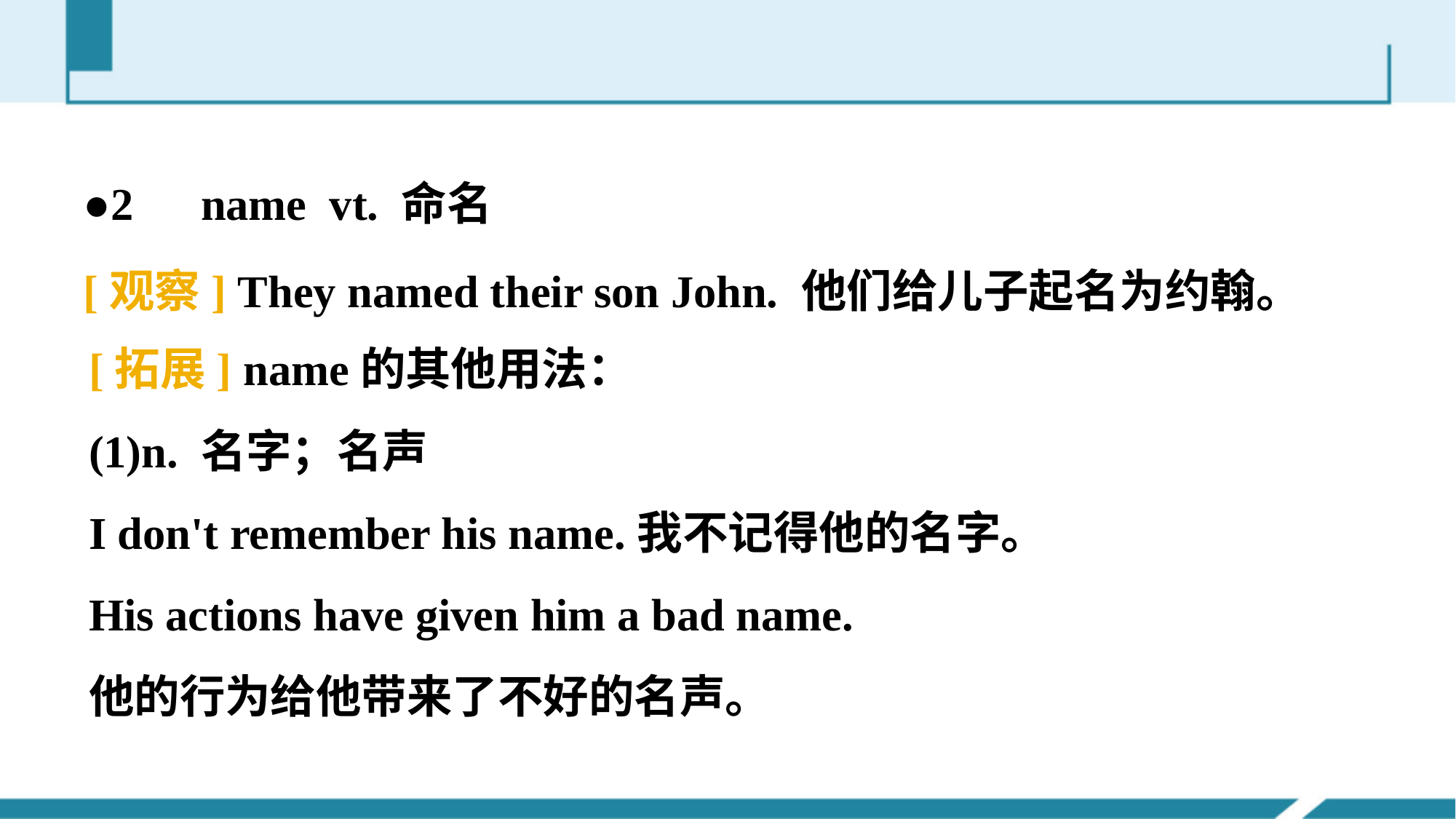

●2　name  vt. 命名

[观察] They named their son John. 他们给儿子起名为约翰。
[拓展] name的其他用法：
(1)n. 名字；名声
I don't remember his name.我不记得他的名字。
His actions have given him a bad name.
他的行为给他带来了不好的名声。